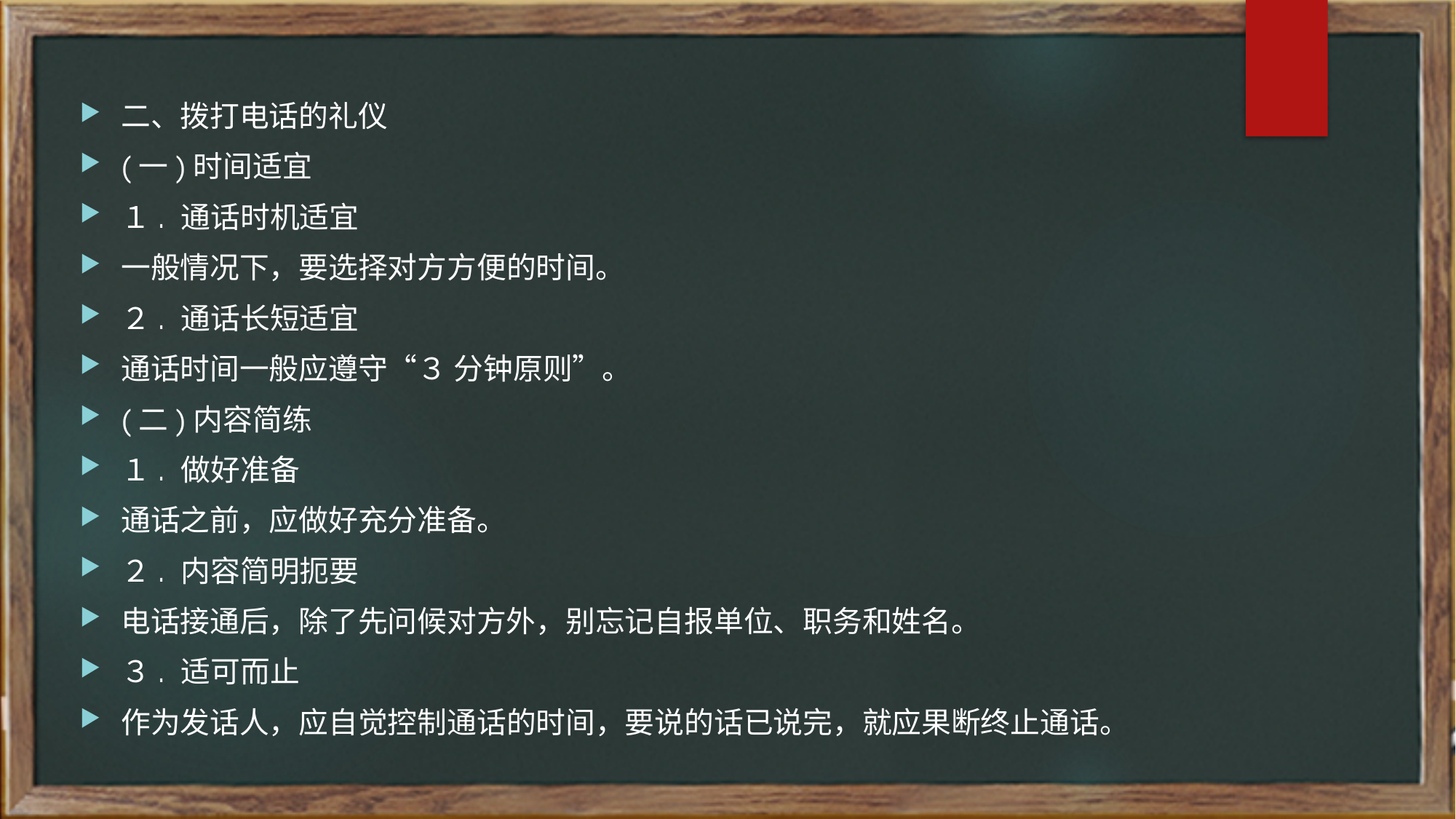

二、拨打电话的礼仪
(一)时间适宜
１. 通话时机适宜
一般情况下，要选择对方方便的时间。
２. 通话长短适宜
通话时间一般应遵守“３ 分钟原则”。
(二)内容简练
１. 做好准备
通话之前，应做好充分准备。
２. 内容简明扼要
电话接通后，除了先问候对方外，别忘记自报单位、职务和姓名。
３. 适可而止
作为发话人，应自觉控制通话的时间，要说的话已说完，就应果断终止通话。